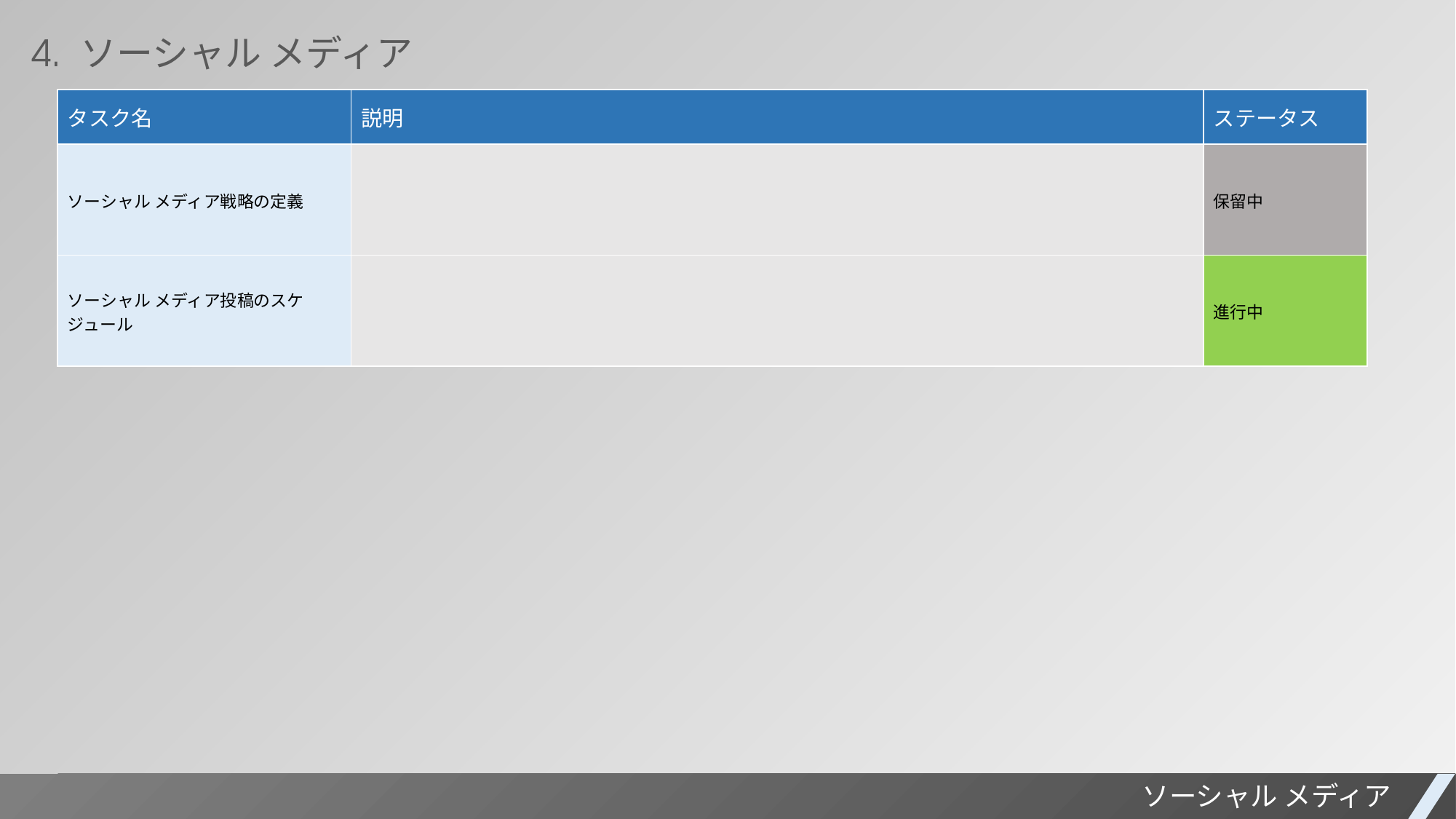

4. ソーシャル メディア
| タスク名 | 説明 | ステータス |
| --- | --- | --- |
| ソーシャル メディア戦略の定義 |  | 保留中 |
| ソーシャル メディア投稿のスケジュール |  | 進行中 |
プロジェクト レポート
ソーシャル メディア